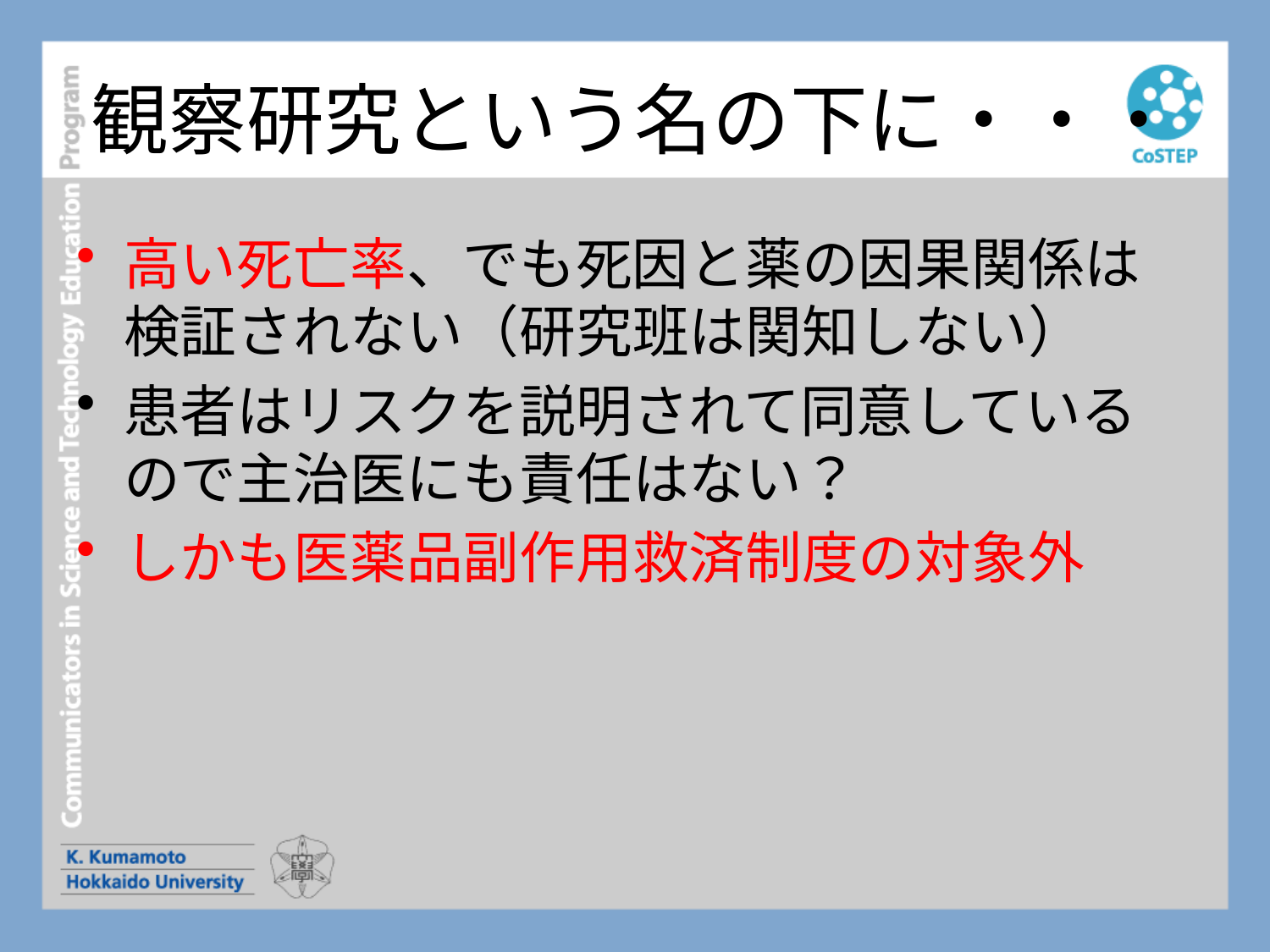

# 観察研究という名の下に・・・
高い死亡率、でも死因と薬の因果関係は検証されない（研究班は関知しない）
患者はリスクを説明されて同意しているので主治医にも責任はない？
しかも医薬品副作用救済制度の対象外